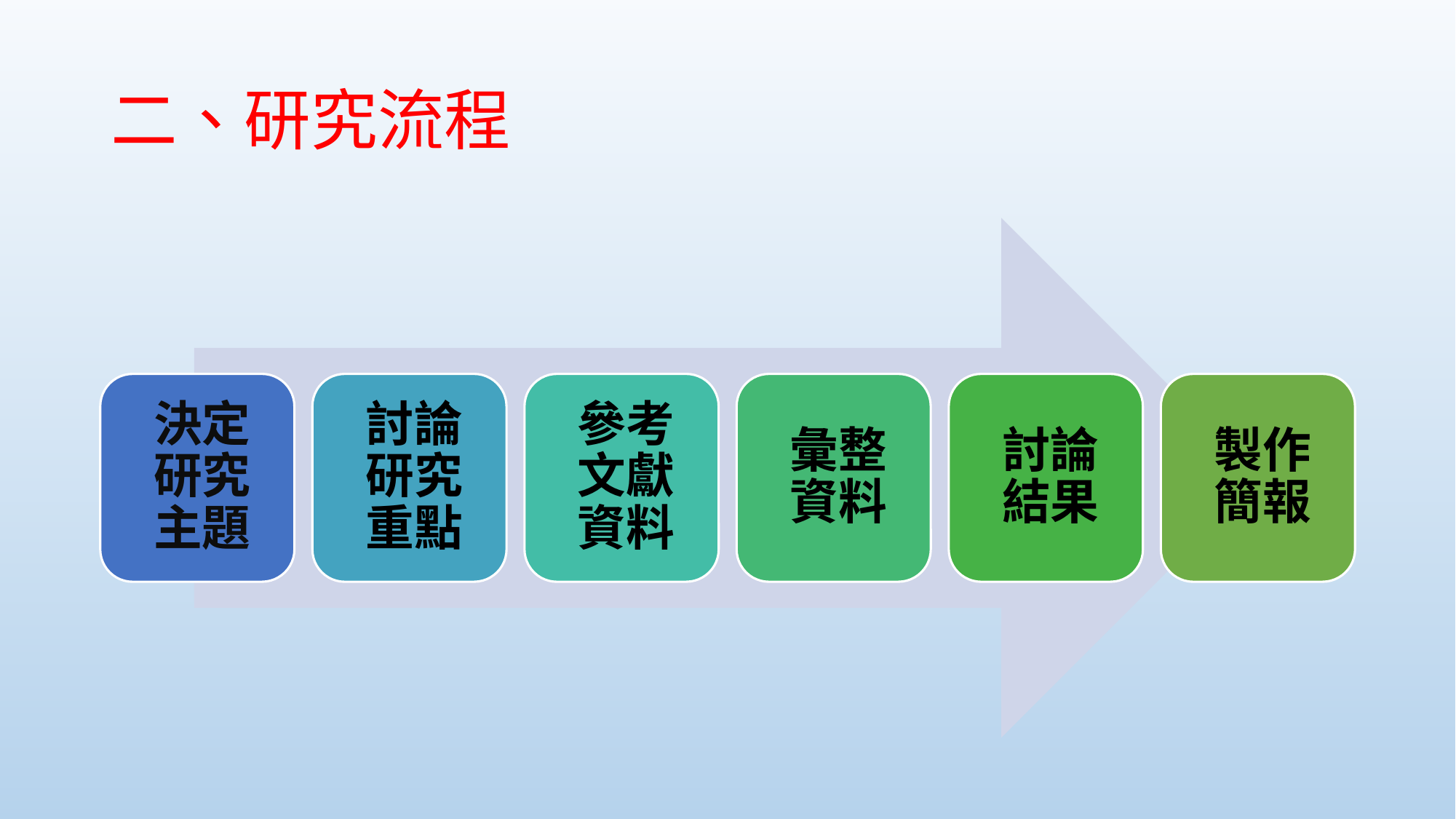

# 二、研究流程
決定研究主題
討論研究重點
參考文獻資料
彙整資料
討論結果
製作簡報